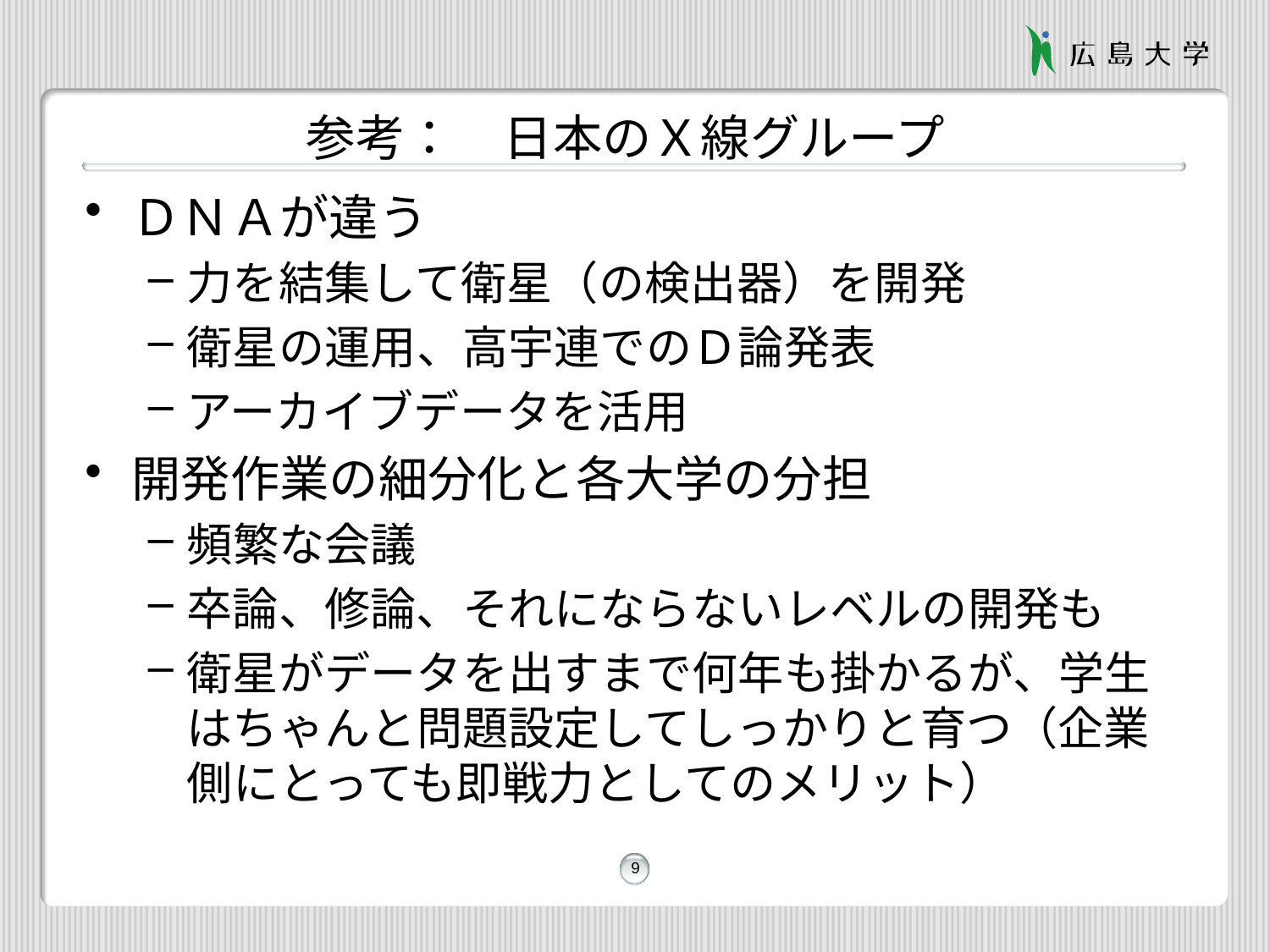

# 参考：　日本のＸ線グループ
ＤＮＡが違う
力を結集して衛星（の検出器）を開発
衛星の運用、高宇連でのＤ論発表
アーカイブデータを活用
開発作業の細分化と各大学の分担
頻繁な会議
卒論、修論、それにならないレベルの開発も
衛星がデータを出すまで何年も掛かるが、学生はちゃんと問題設定してしっかりと育つ（企業側にとっても即戦力としてのメリット）